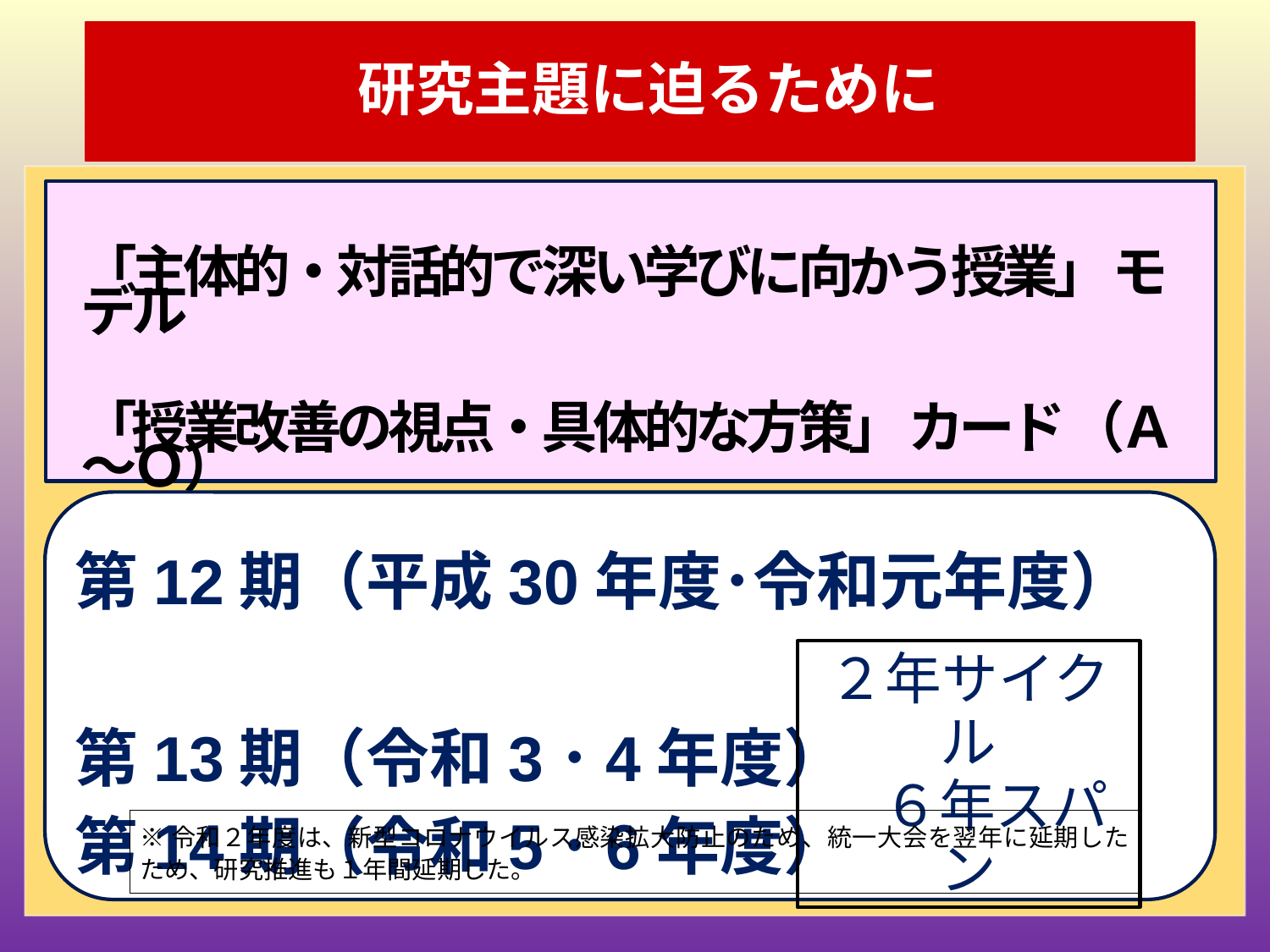

# 研究主題に迫るために

「主体的・対話的で深い学びに向かう授業」 モデル

「授業改善の視点・具体的な方策」 カード （Ａ～Ｏ）

第12期（平成30年度･令和元年度）
第13期（令和3･4年度）
第14期（令和5･6年度）
２年サイクル
　６年スパン
※令和２年度は、新型コロナウイルス感染拡大防止のため、統一大会を翌年に延期したため、研究推進も１年間延期した。